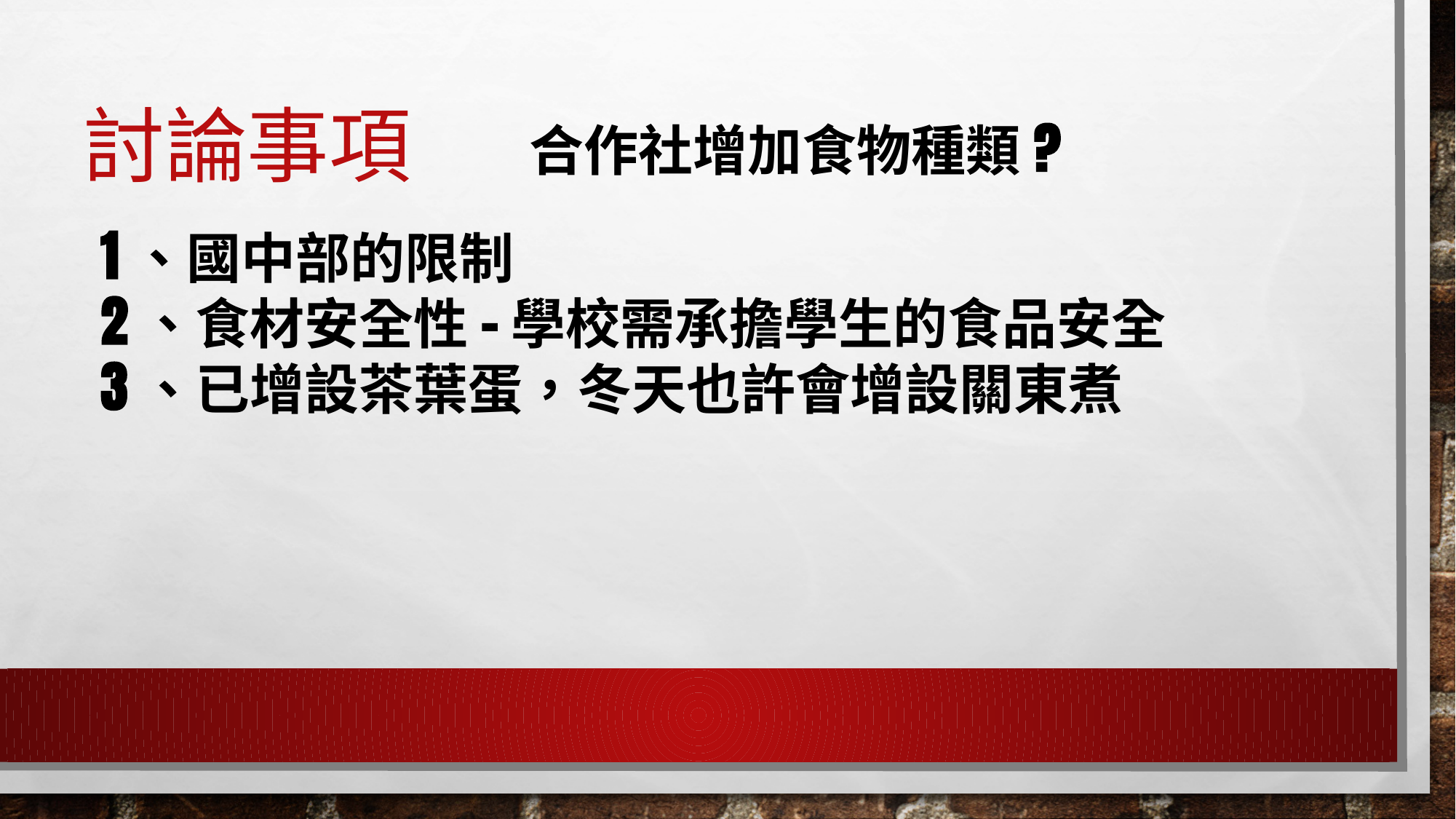

# 討論事項
合作社增加食物種類?
1、國中部的限制
2、食材安全性-學校需承擔學生的食品安全
3、已增設茶葉蛋，冬天也許會增設關東煮